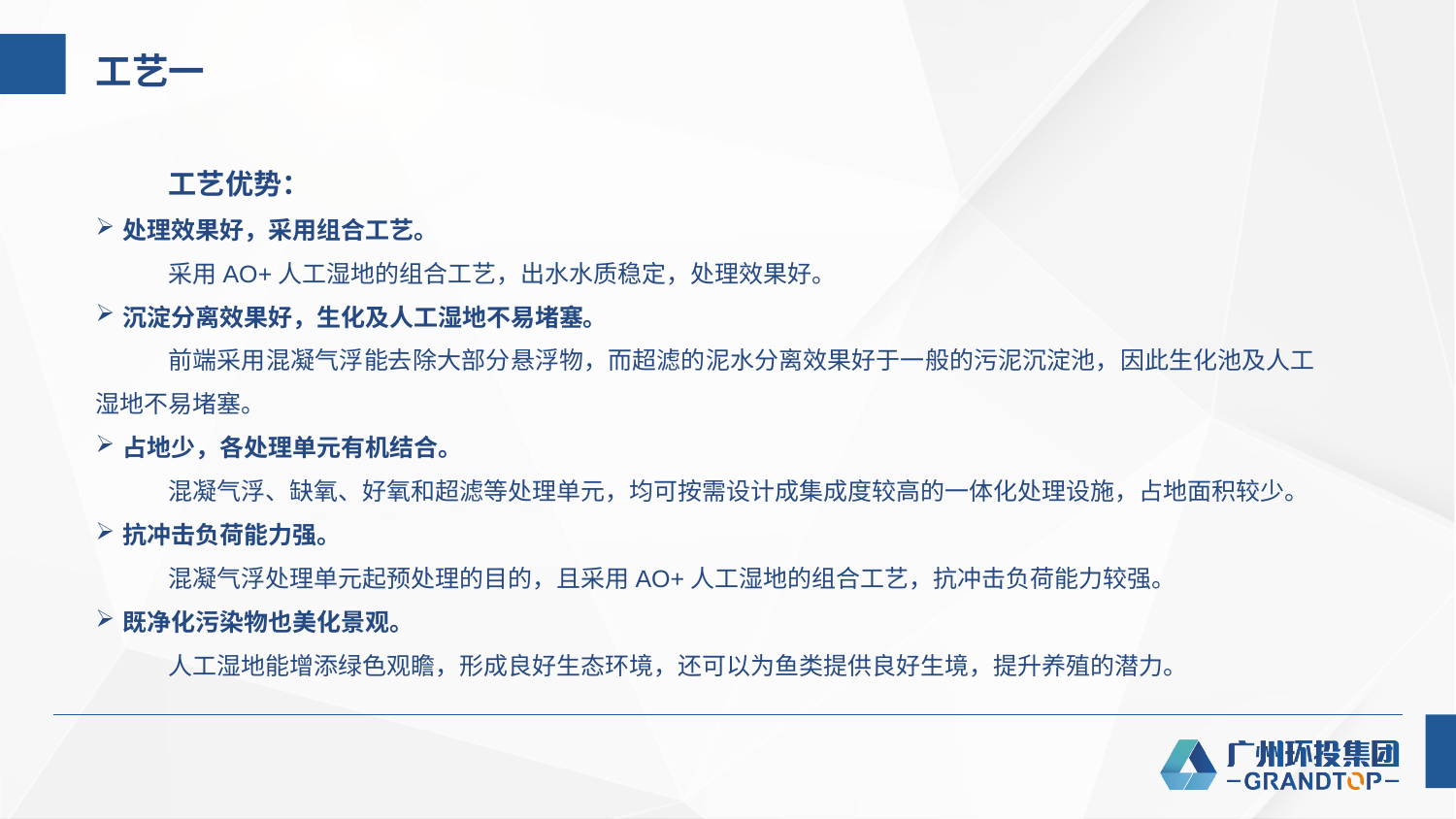

工艺一
工艺优势：
处理效果好，采用组合工艺。
采用AO+人工湿地的组合工艺，出水水质稳定，处理效果好。
沉淀分离效果好，生化及人工湿地不易堵塞。
前端采用混凝气浮能去除大部分悬浮物，而超滤的泥水分离效果好于一般的污泥沉淀池，因此生化池及人工湿地不易堵塞。
占地少，各处理单元有机结合。
混凝气浮、缺氧、好氧和超滤等处理单元，均可按需设计成集成度较高的一体化处理设施，占地面积较少。
抗冲击负荷能力强。
混凝气浮处理单元起预处理的目的，且采用AO+人工湿地的组合工艺，抗冲击负荷能力较强。
既净化污染物也美化景观。
人工湿地能增添绿色观瞻，形成良好生态环境，还可以为鱼类提供良好生境，提升养殖的潜力。